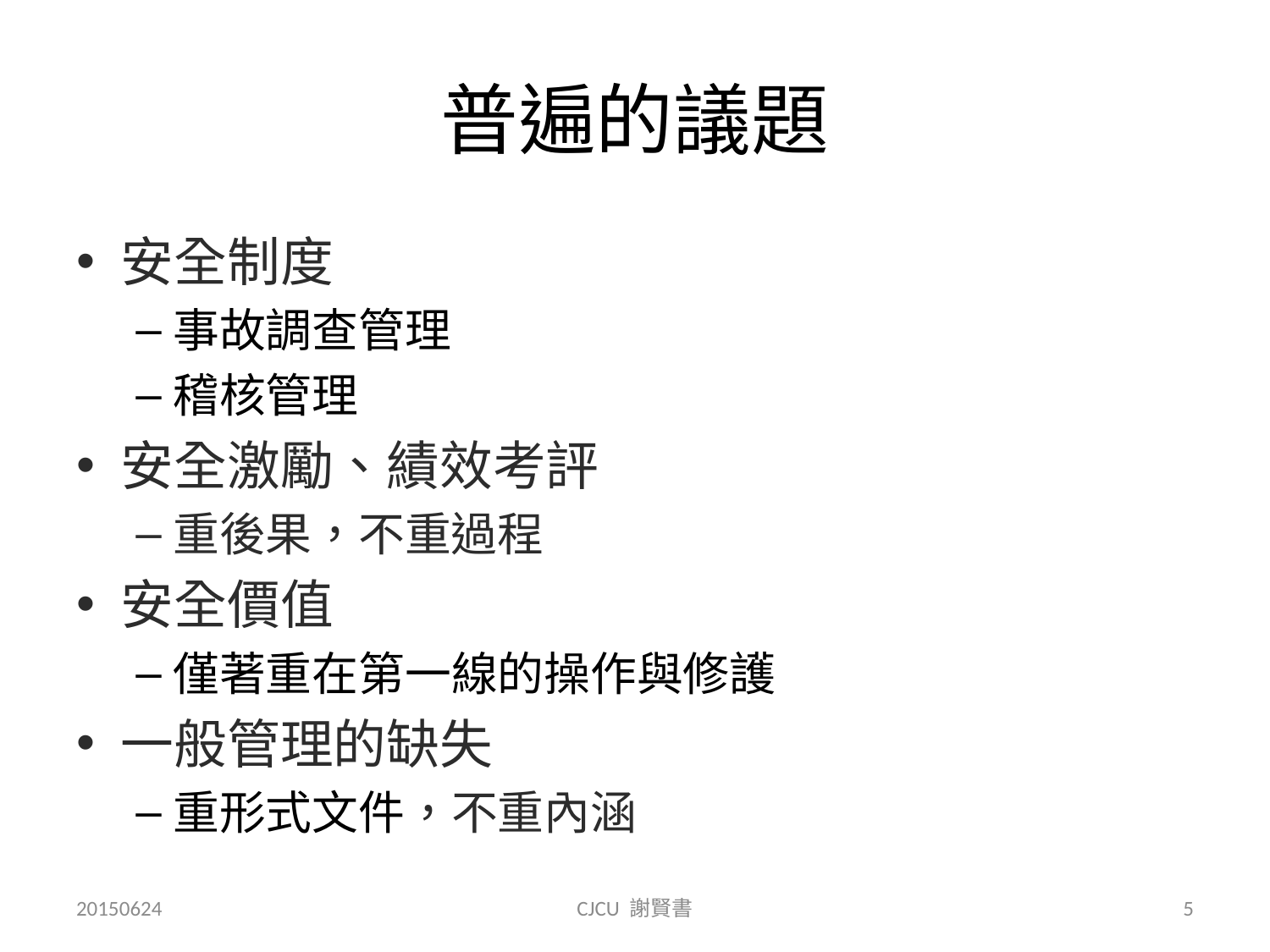

# 普遍的議題
安全制度
事故調查管理
稽核管理
安全激勵、績效考評
重後果，不重過程
安全價值
僅著重在第一線的操作與修護
一般管理的缺失
重形式文件，不重內涵

20150624
CJCU 謝賢書
5